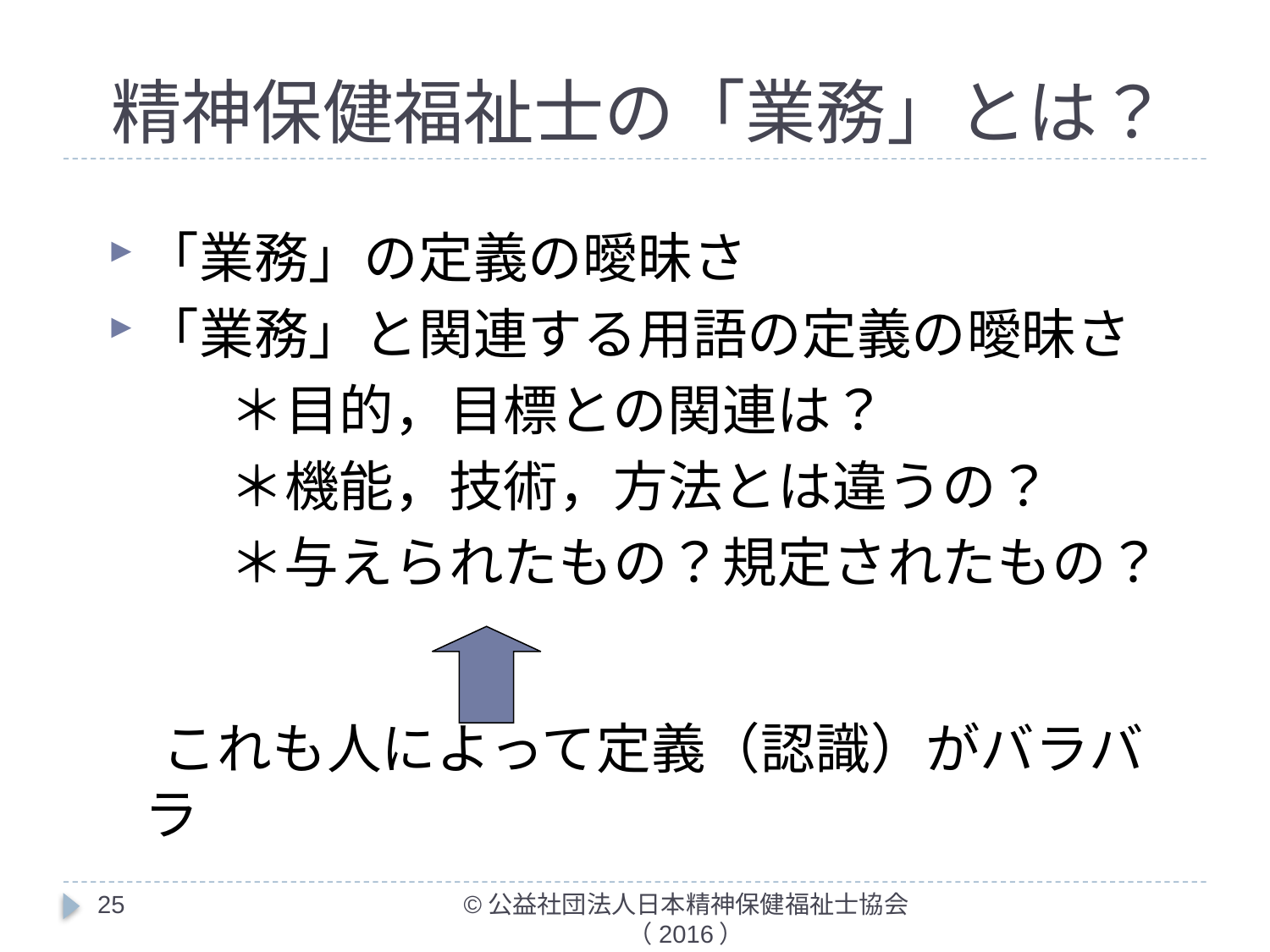

# 精神保健福祉士の「業務」とは？
「業務」の定義の曖昧さ
「業務」と関連する用語の定義の曖昧さ
　　 ＊目的，目標との関連は？
　　 ＊機能，技術，方法とは違うの？
　　 ＊与えられたもの？規定されたもの？

　これも人によって定義（認識）がバラバラ

25
©公益社団法人日本精神保健福祉士協会（2016）